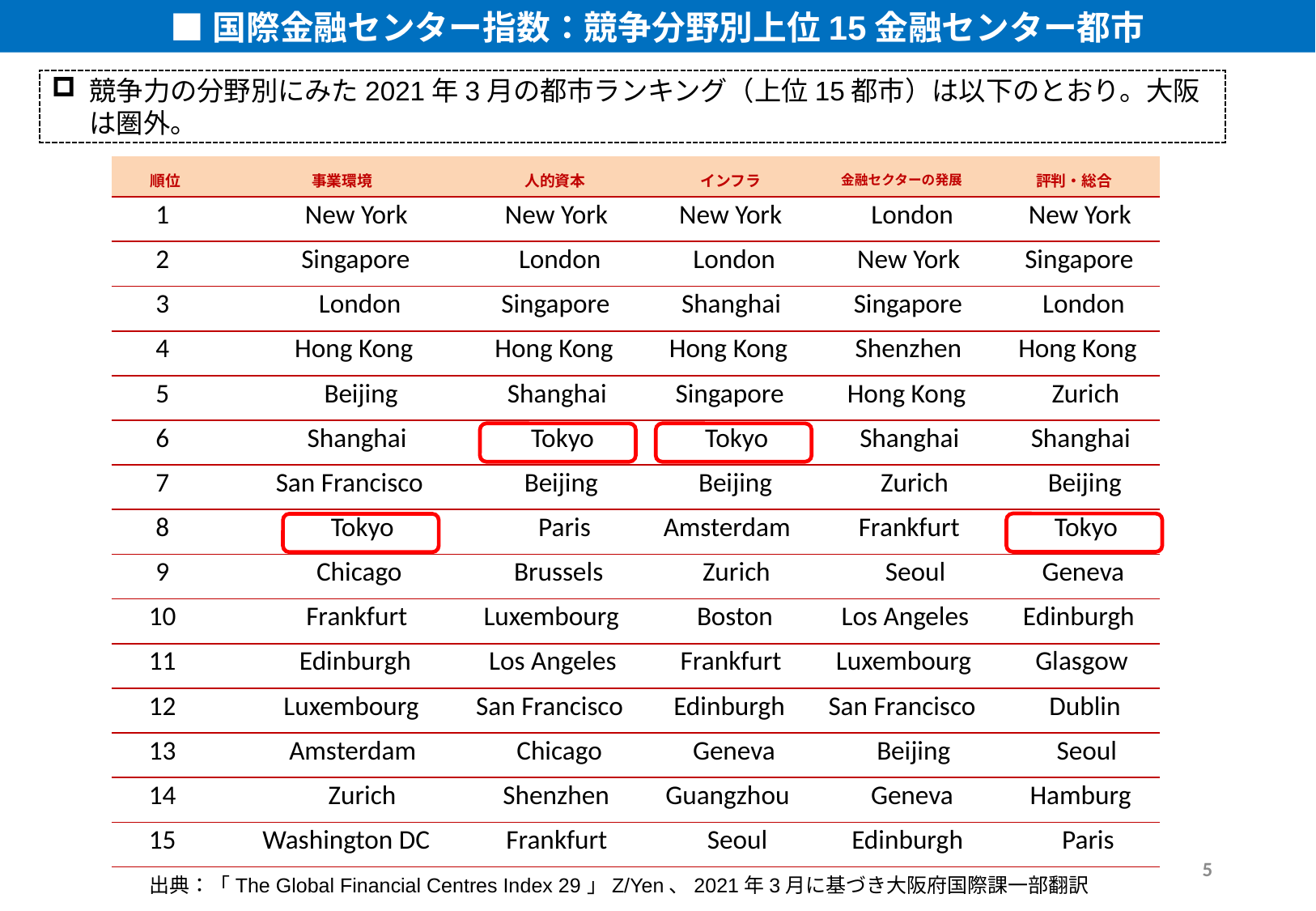

■国際金融センター指数：競争分野別上位15金融センター都市
競争力の分野別にみた2021年3月の都市ランキング（上位15都市）は以下のとおり。大阪は圏外。
| 順位 | 事業環境 | 人的資本 | インフラ | 金融セクターの発展 | 評判・総合 |
| --- | --- | --- | --- | --- | --- |
| 1 | New York | New York | New York | London | New York |
| 2 | Singapore | London | London | New York | Singapore |
| 3 | London | Singapore | Shanghai | Singapore | London |
| 4 | Hong Kong | Hong Kong | Hong Kong | Shenzhen | Hong Kong |
| 5 | Beijing | Shanghai | Singapore | Hong Kong | Zurich |
| 6 | Shanghai | Tokyo | Tokyo | Shanghai | Shanghai |
| 7 | San Francisco | Beijing | Beijing | Zurich | Beijing |
| 8 | Tokyo | Paris | Amsterdam | Frankfurt | Tokyo |
| 9 | Chicago | Brussels | Zurich | Seoul | Geneva |
| 10 | Frankfurt | Luxembourg | Boston | Los Angeles | Edinburgh |
| 11 | Edinburgh | Los Angeles | Frankfurt | Luxembourg | Glasgow |
| 12 | Luxembourg | San Francisco | Edinburgh | San Francisco | Dublin |
| 13 | Amsterdam | Chicago | Geneva | Beijing | Seoul |
| 14 | Zurich | Shenzhen | Guangzhou | Geneva | Hamburg |
| 15 | Washington DC | Frankfurt | Seoul | Edinburgh | Paris |

5
出典：「The Global Financial Centres Index 29」Z/Yen、2021年3月に基づき大阪府国際課一部翻訳